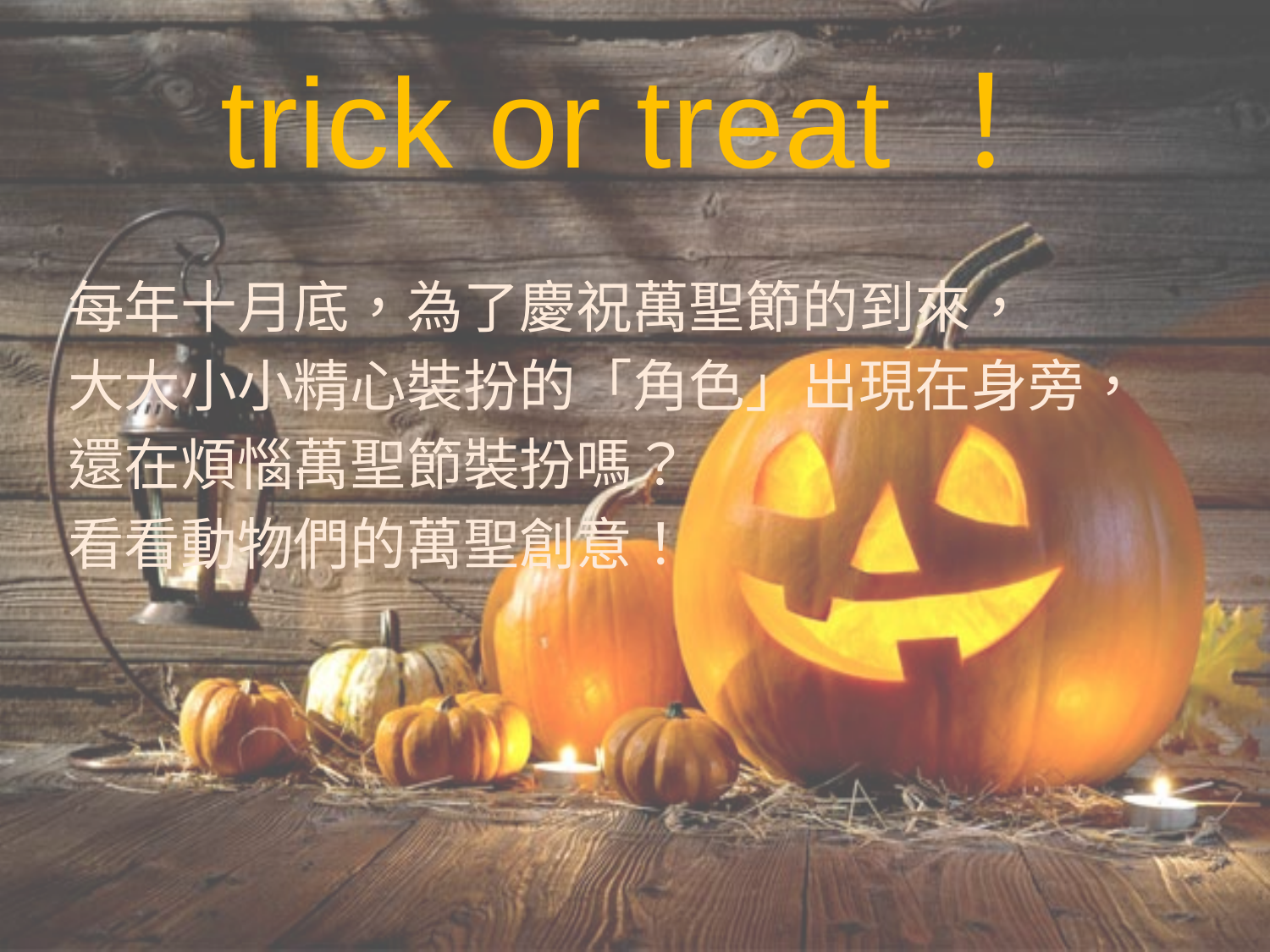

# trick or treat！

每年十月底，為了慶祝萬聖節的到來，
大大小小精心裝扮的「角色」出現在身旁，
還在煩惱萬聖節裝扮嗎？
看看動物們的萬聖創意！